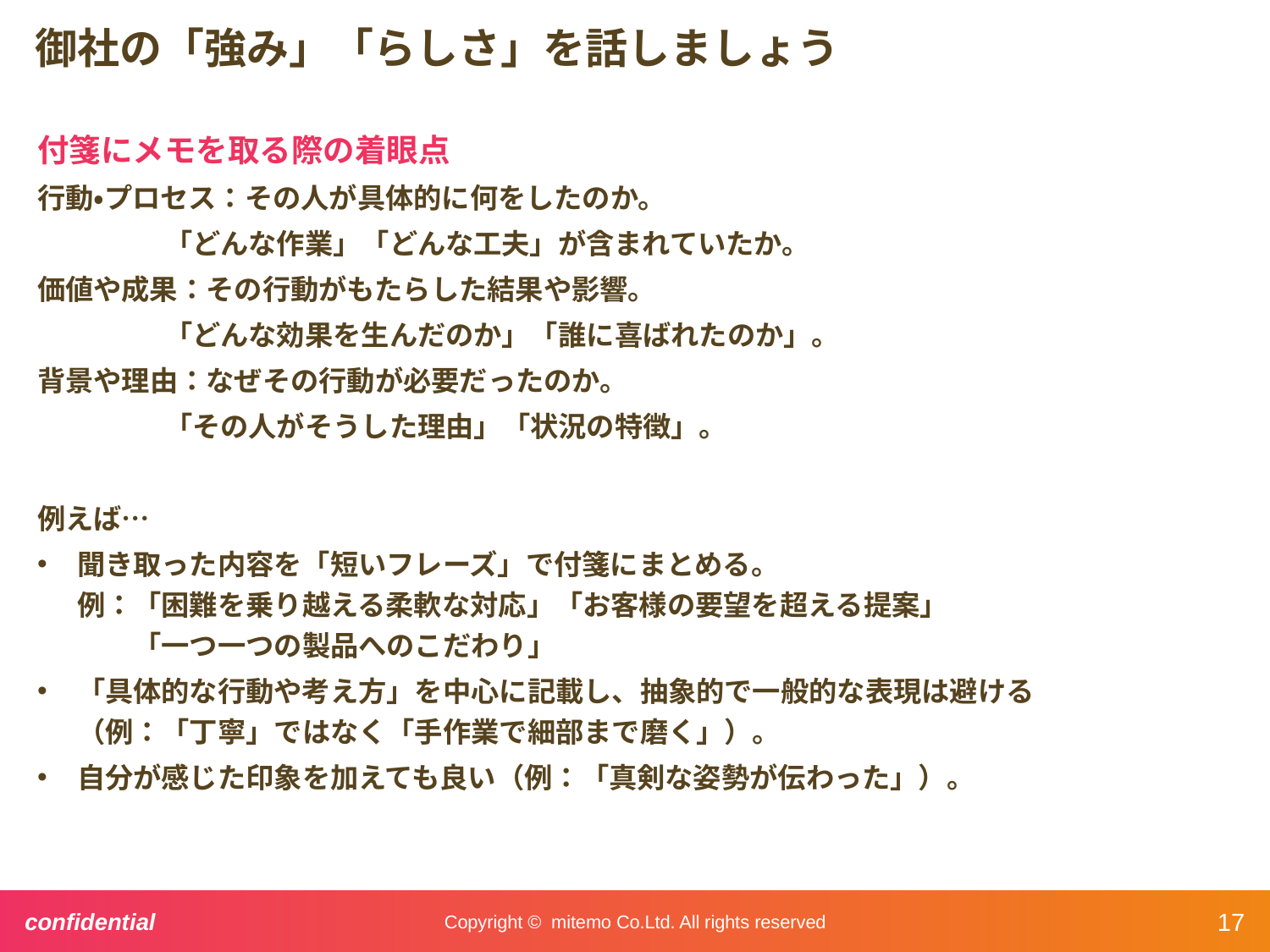

# 御社の「強み」「らしさ」を話しましょう
付箋にメモを取る際の着眼点
行動・プロセス：その人が具体的に何をしたのか。
	「どんな作業」「どんな工夫」が含まれていたか。
価値や成果：その行動がもたらした結果や影響。
	「どんな効果を生んだのか」「誰に喜ばれたのか」。
背景や理由：なぜその行動が必要だったのか。
	「その人がそうした理由」「状況の特徴」。

例えば…
聞き取った内容を「短いフレーズ」で付箋にまとめる。
例：「困難を乗り越える柔軟な対応」「お客様の要望を超える提案」
　　「一つ一つの製品へのこだわり」
「具体的な行動や考え方」を中心に記載し、抽象的で一般的な表現は避ける
（例：「丁寧」ではなく「手作業で細部まで磨く」）。
自分が感じた印象を加えても良い（例：「真剣な姿勢が伝わった」）。